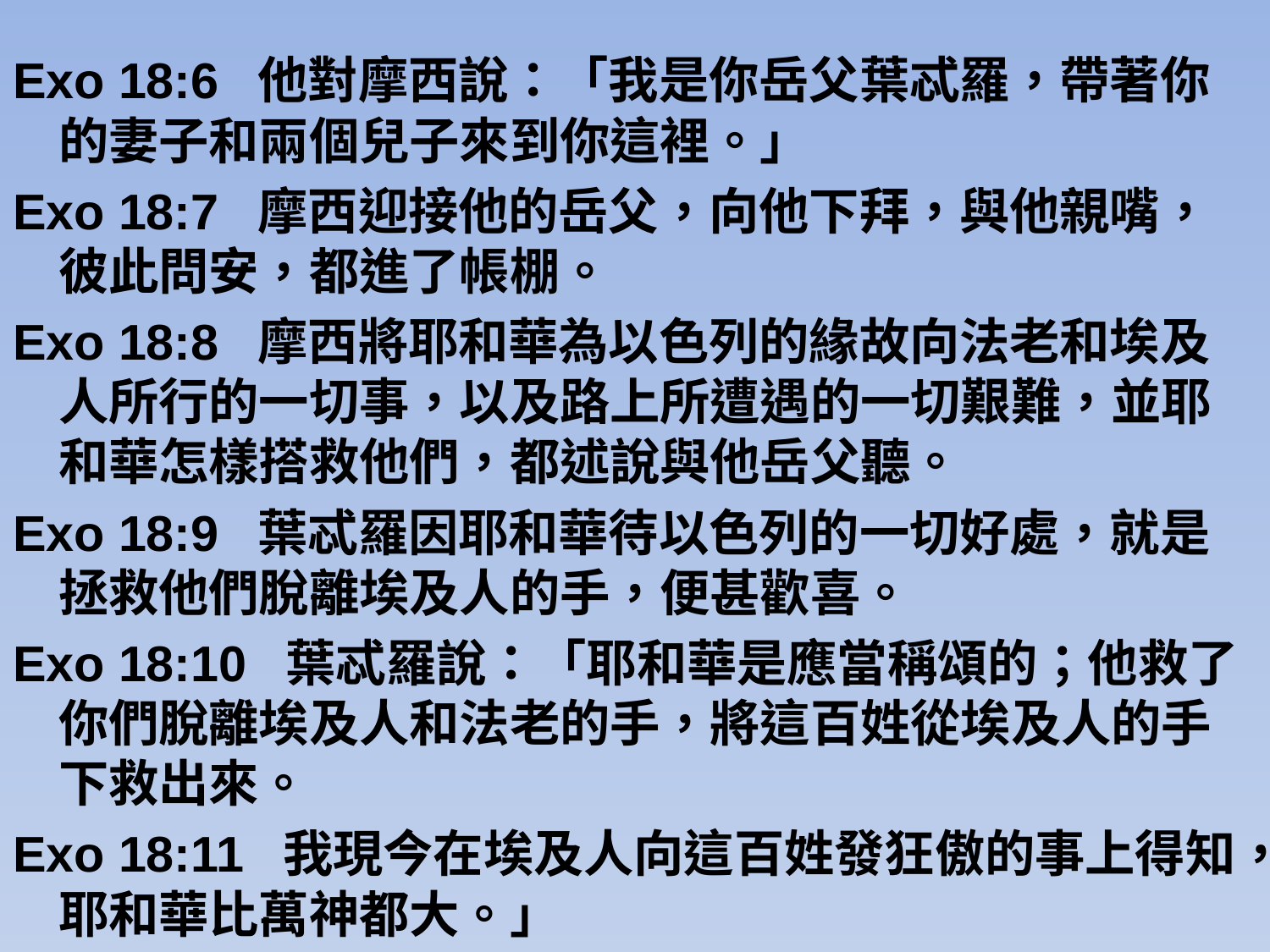

Exo 18:6  他對摩西說：「我是你岳父葉忒羅，帶著你的妻子和兩個兒子來到你這裡。」
Exo 18:7  摩西迎接他的岳父，向他下拜，與他親嘴，彼此問安，都進了帳棚。
Exo 18:8  摩西將耶和華為以色列的緣故向法老和埃及人所行的一切事，以及路上所遭遇的一切艱難，並耶和華怎樣搭救他們，都述說與他岳父聽。
Exo 18:9  葉忒羅因耶和華待以色列的一切好處，就是拯救他們脫離埃及人的手，便甚歡喜。
Exo 18:10  葉忒羅說：「耶和華是應當稱頌的；他救了你們脫離埃及人和法老的手，將這百姓從埃及人的手下救出來。
Exo 18:11  我現今在埃及人向這百姓發狂傲的事上得知，耶和華比萬神都大。」